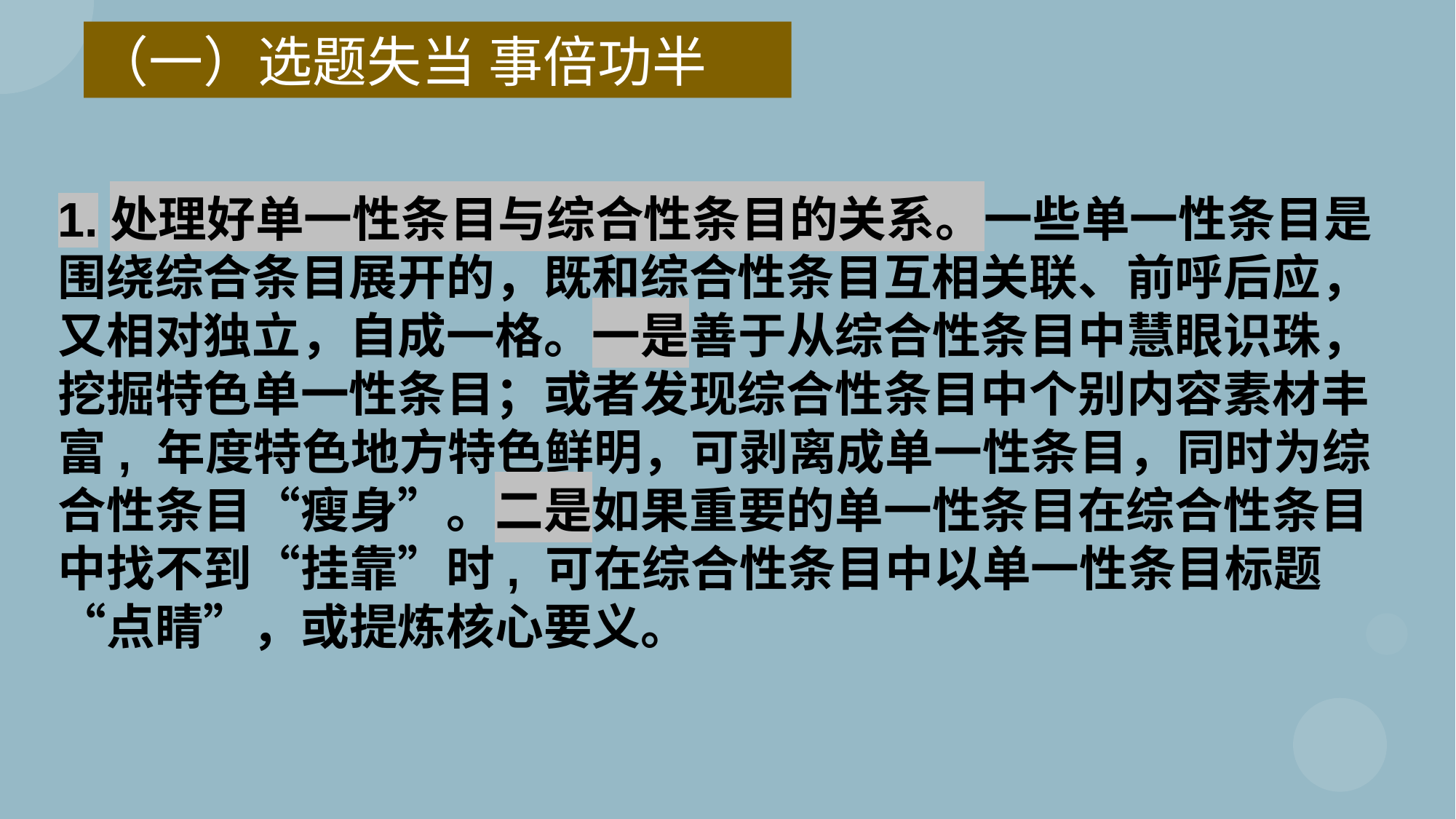

（一）选题失当 事倍功半
1.处理好单一性条目与综合性条目的关系。一些单一性条目是围绕综合条目展开的，既和综合性条目互相关联、前呼后应，又相对独立，自成一格。一是善于从综合性条目中慧眼识珠，挖掘特色单一性条目；或者发现综合性条目中个别内容素材丰富, 年度特色地方特色鲜明，可剥离成单一性条目，同时为综合性条目“瘦身”。二是如果重要的单一性条目在综合性条目中找不到“挂靠”时, 可在综合性条目中以单一性条目标题“点睛”，或提炼核心要义。